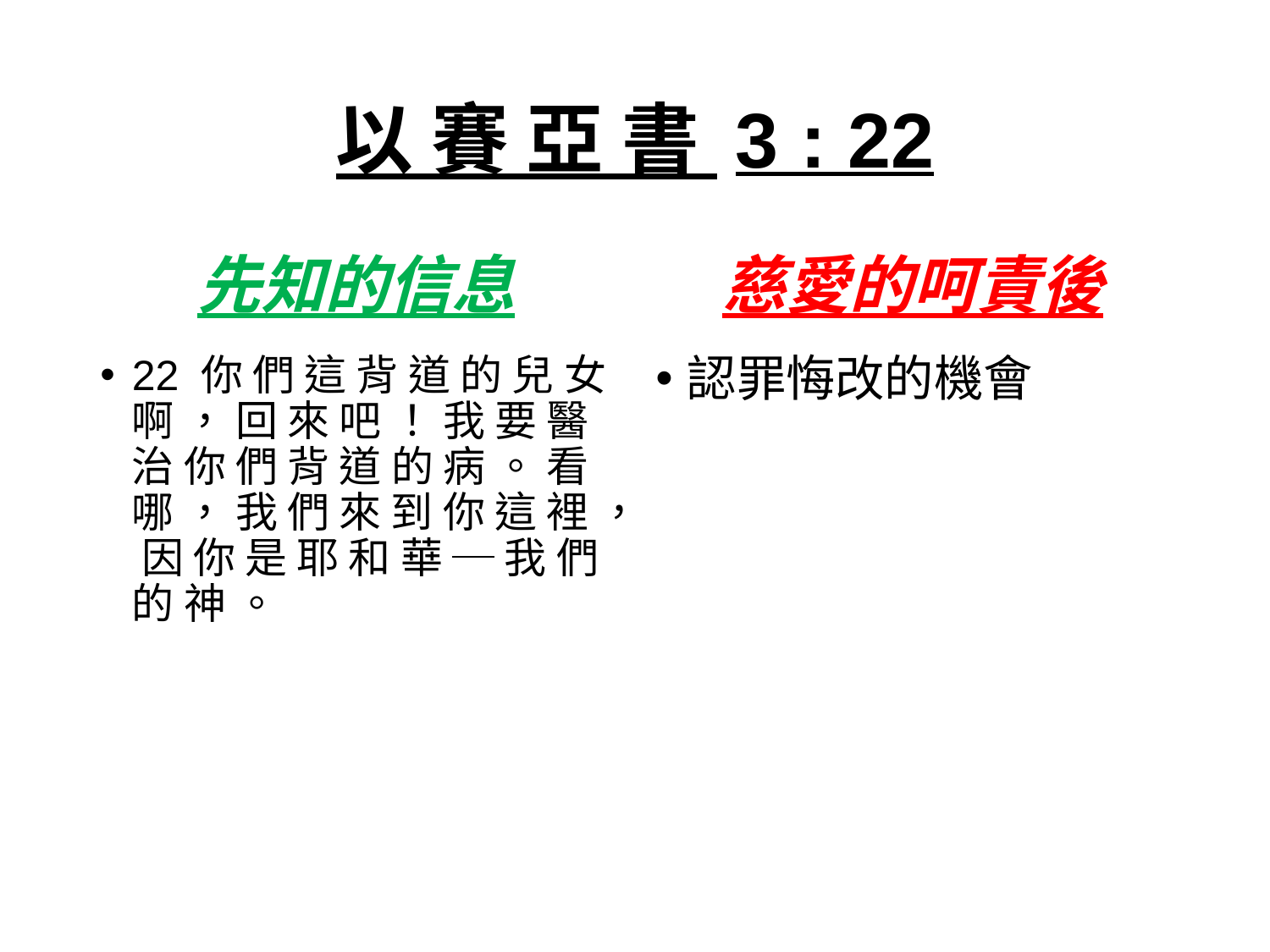

# 以 賽 亞 書 3 : 22
先知的信息
慈愛的呵責後
22 你 們 這 背 道 的 兒 女 啊 ， 回 來 吧 ！ 我 要 醫 治 你 們 背 道 的 病 。 看 哪 ， 我 們 來 到 你 這 裡 ， 因 你 是 耶 和 華 ─ 我 們 的 神 。
認罪悔改的機會